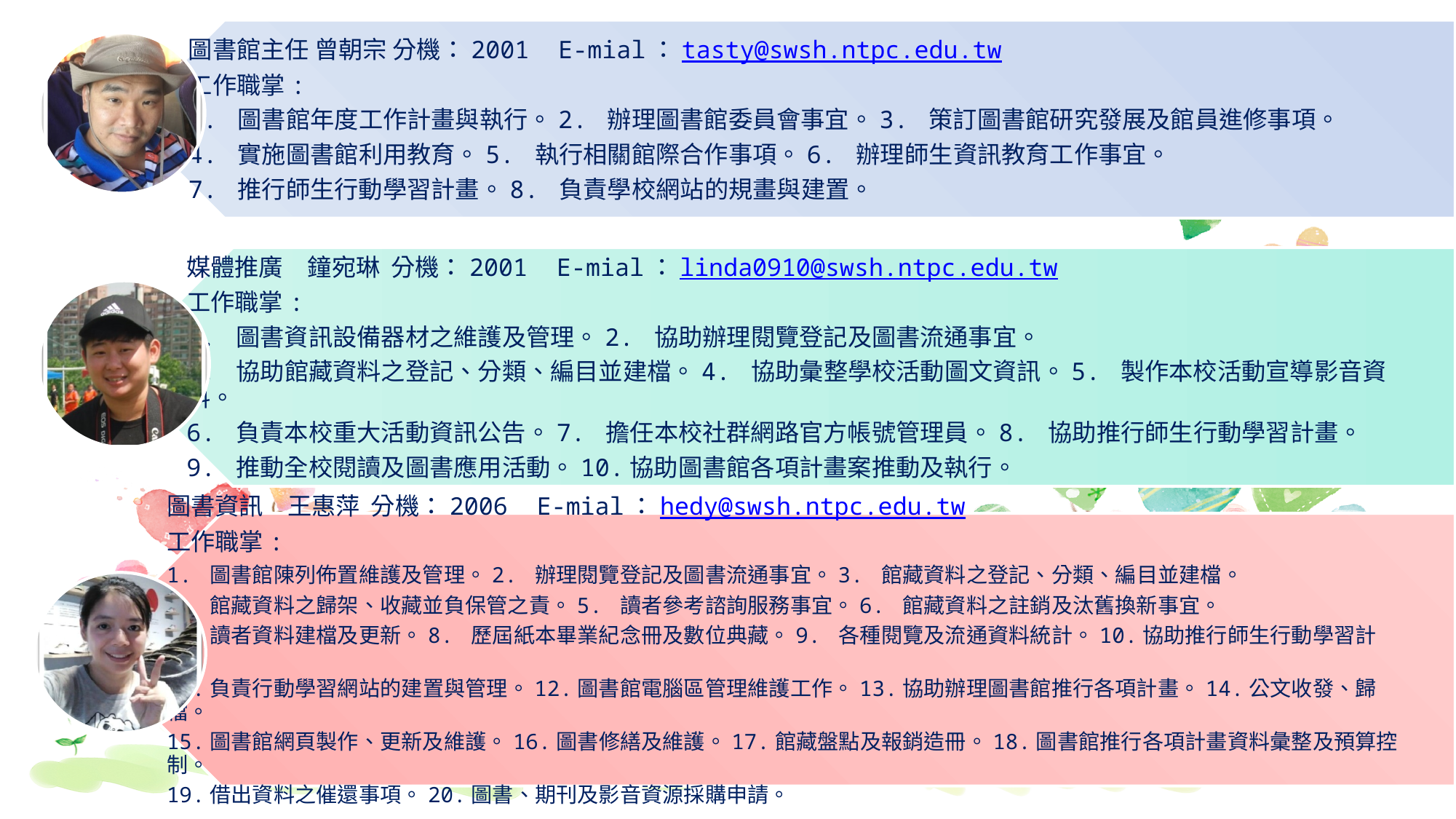

圖書館主任 曾朝宗 分機：2001  E-mial：tasty@swsh.ntpc.edu.tw
工作職掌:
1. 圖書館年度工作計畫與執行。2. 辦理圖書館委員會事宜。3. 策訂圖書館研究發展及館員進修事項。
4. 實施圖書館利用教育。5. 執行相關館際合作事項。6. 辦理師生資訊教育工作事宜。
7. 推行師生行動學習計畫。8. 負責學校網站的規畫與建置。
媒體推廣　鐘宛琳  分機：2001  E-mial：linda0910@swsh.ntpc.edu.tw
工作職掌:
1. 圖書資訊設備器材之維護及管理。2. 協助辦理閱覽登記及圖書流通事宜。
3. 協助館藏資料之登記、分類、編目並建檔。4. 協助彙整學校活動圖文資訊。5. 製作本校活動宣導影音資料。
6. 負責本校重大活動資訊公告。7. 擔任本校社群網路官方帳號管理員。8. 協助推行師生行動學習計畫。
9. 推動全校閱讀及圖書應用活動。10.協助圖書館各項計畫案推動及執行。
圖書資訊　王惠萍  分機：2006  E-mial：hedy@swsh.ntpc.edu.tw
工作職掌:
1. 圖書館陳列佈置維護及管理。2. 辦理閱覽登記及圖書流通事宜。3. 館藏資料之登記、分類、編目並建檔。
4. 館藏資料之歸架、收藏並負保管之責。5. 讀者參考諮詢服務事宜。6. 館藏資料之註銷及汰舊換新事宜。
7. 讀者資料建檔及更新。8. 歷屆紙本畢業紀念冊及數位典藏。9. 各種閱覽及流通資料統計。10.協助推行師生行動學習計畫。
11.負責行動學習網站的建置與管理。12.圖書館電腦區管理維護工作。13.協助辦理圖書館推行各項計畫。14.公文收發、歸檔。
15.圖書館網頁製作、更新及維護。16.圖書修繕及維護。17.館藏盤點及報銷造冊。18.圖書館推行各項計畫資料彙整及預算控制。
19.借出資料之催還事項。20.圖書、期刊及影音資源採購申請。